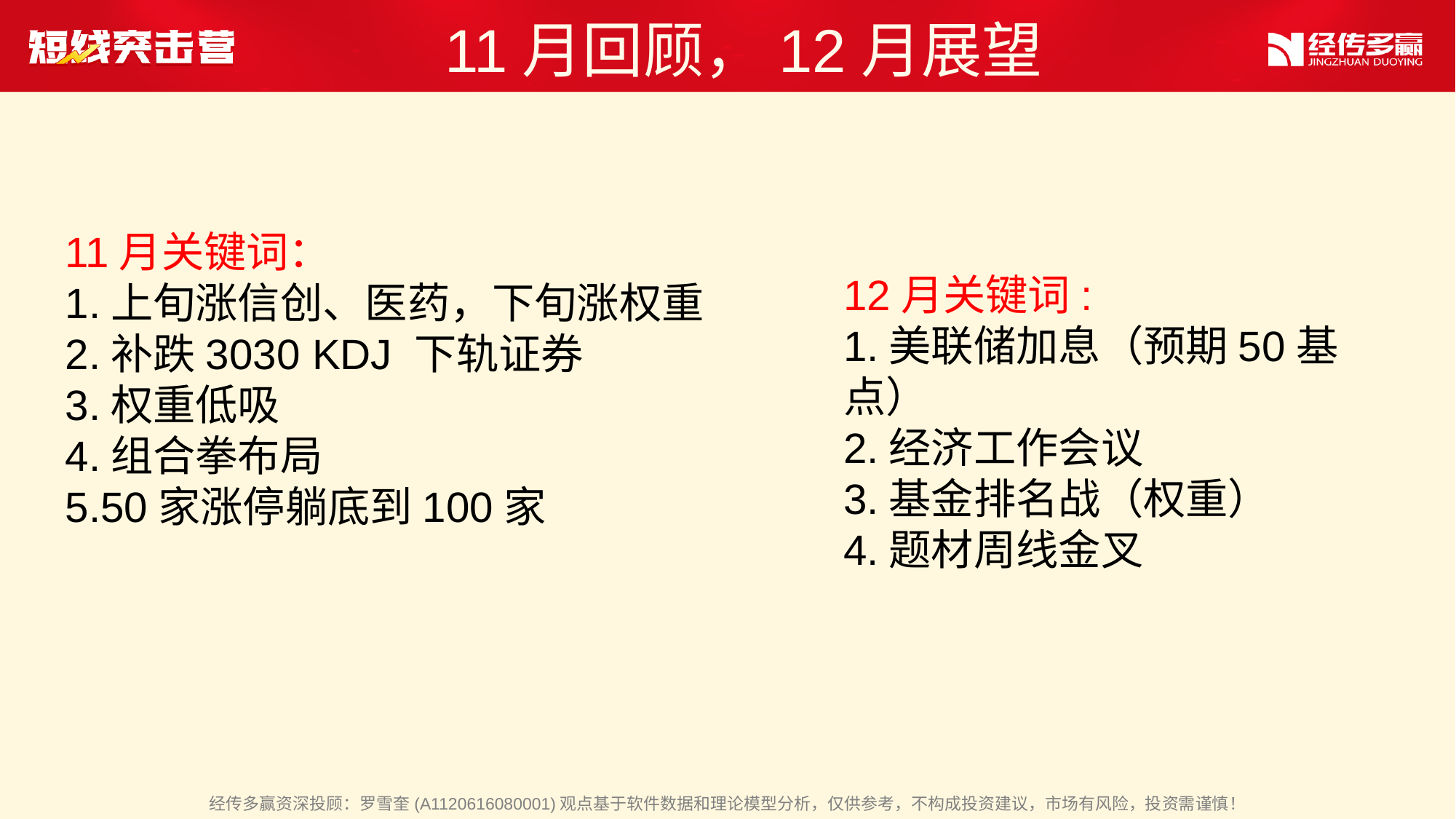

11月回顾，12月展望
11月关键词：
1.上旬涨信创、医药，下旬涨权重
2.补跌3030 KDJ 下轨证券
3.权重低吸
4.组合拳布局
5.50家涨停躺底到100家

12月关键词:
1.美联储加息（预期50基点）
2.经济工作会议
3.基金排名战（权重）
4.题材周线金叉